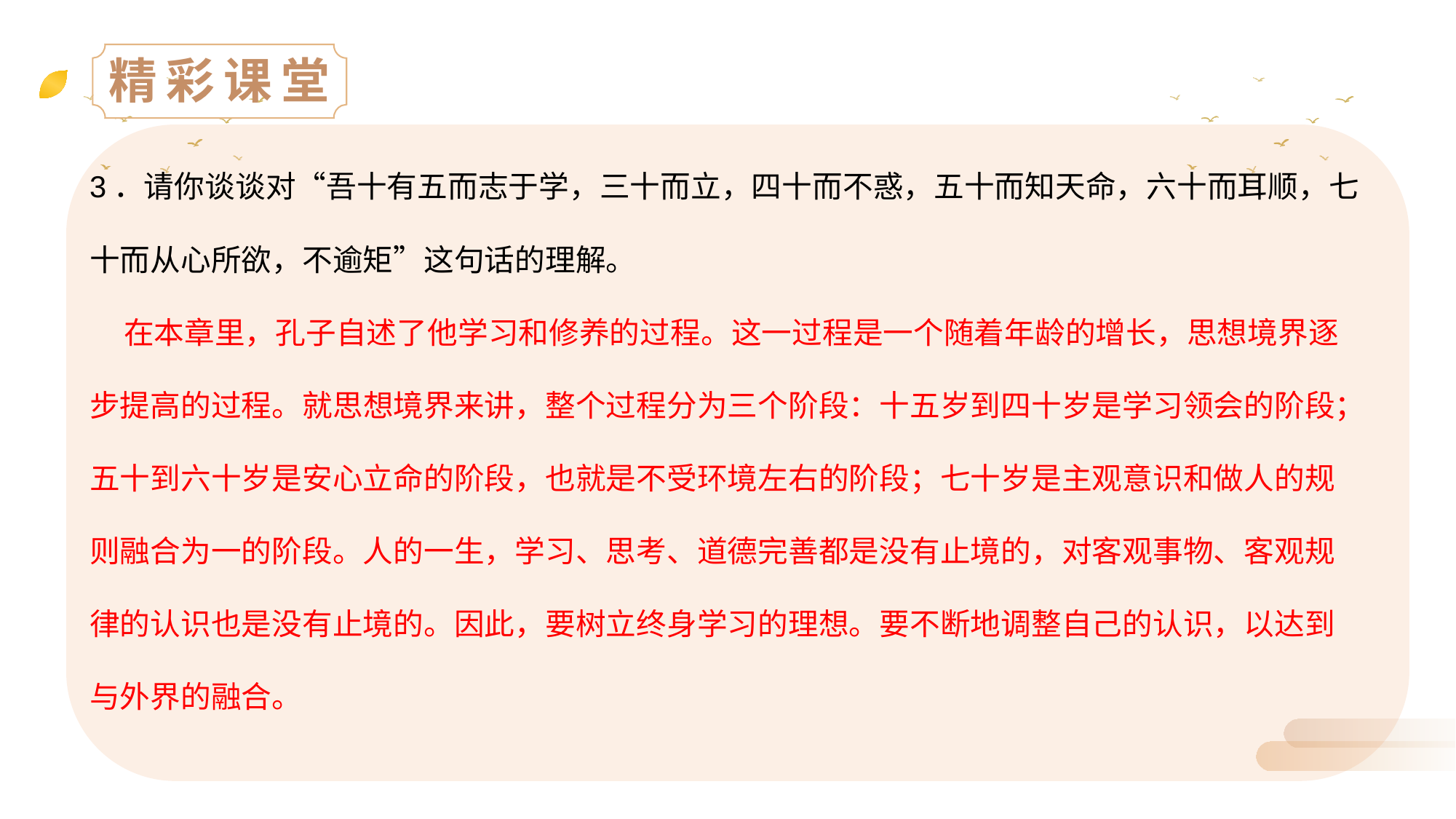

精彩课堂
3．请你谈谈对“吾十有五而志于学，三十而立，四十而不惑，五十而知天命，六十而耳顺，七十而从心所欲，不逾矩”这句话的理解。
    在本章里，孔子自述了他学习和修养的过程。这一过程是一个随着年龄的增长，思想境界逐步提高的过程。就思想境界来讲，整个过程分为三个阶段：十五岁到四十岁是学习领会的阶段；五十到六十岁是安心立命的阶段，也就是不受环境左右的阶段；七十岁是主观意识和做人的规则融合为一的阶段。人的一生，学习、思考、道德完善都是没有止境的，对客观事物、客观规律的认识也是没有止境的。因此，要树立终身学习的理想。要不断地调整自己的认识，以达到与外界的融合。